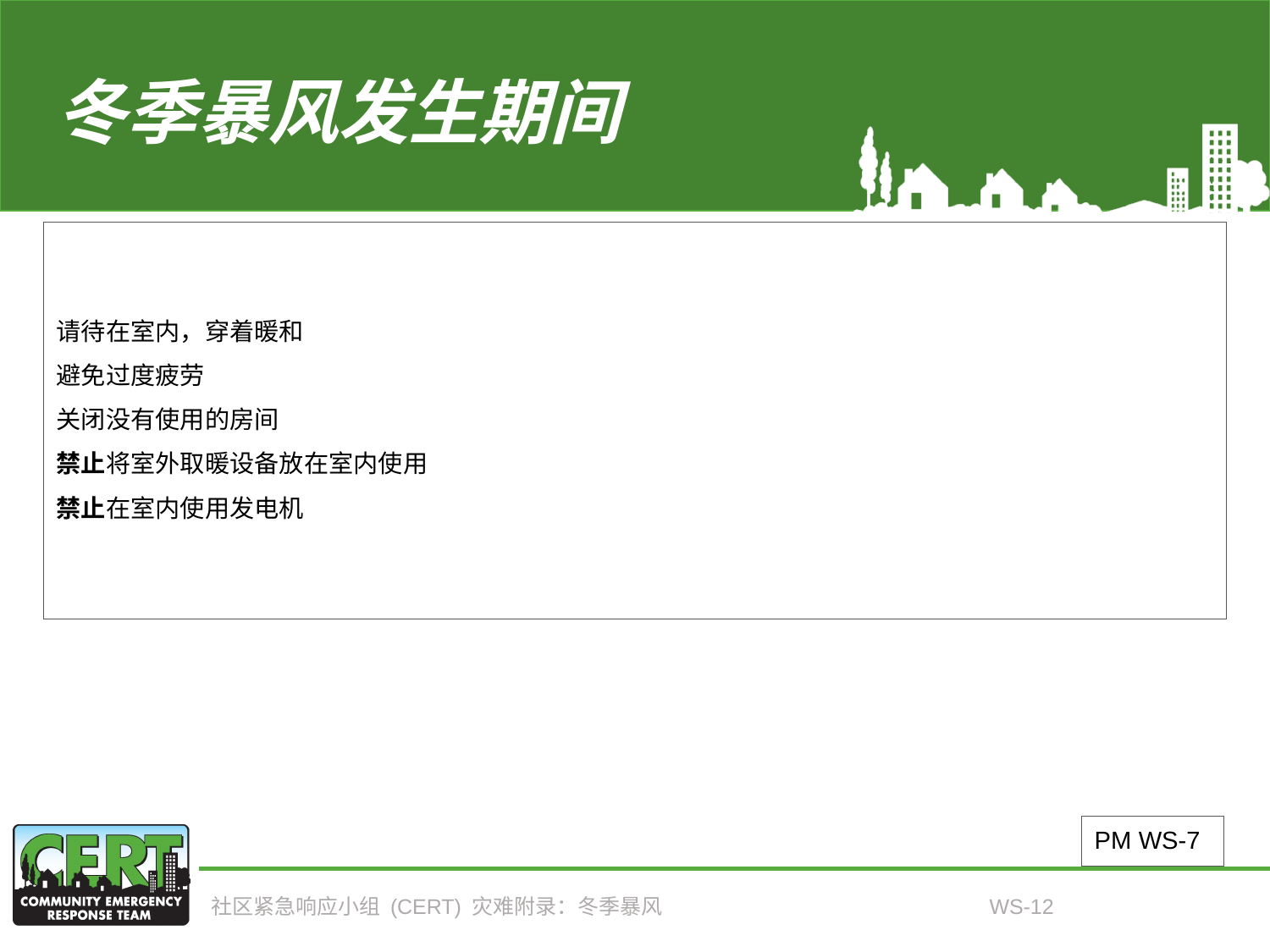

# 冬季暴风发生期间
请待在室内，穿着暖和
避免过度疲劳
关闭没有使用的房间
禁止将室外取暖设备放在室内使用
禁止在室内使用发电机
PM WS-7
社区紧急响应小组 (CERT) 灾难附录：冬季暴风
WS-12